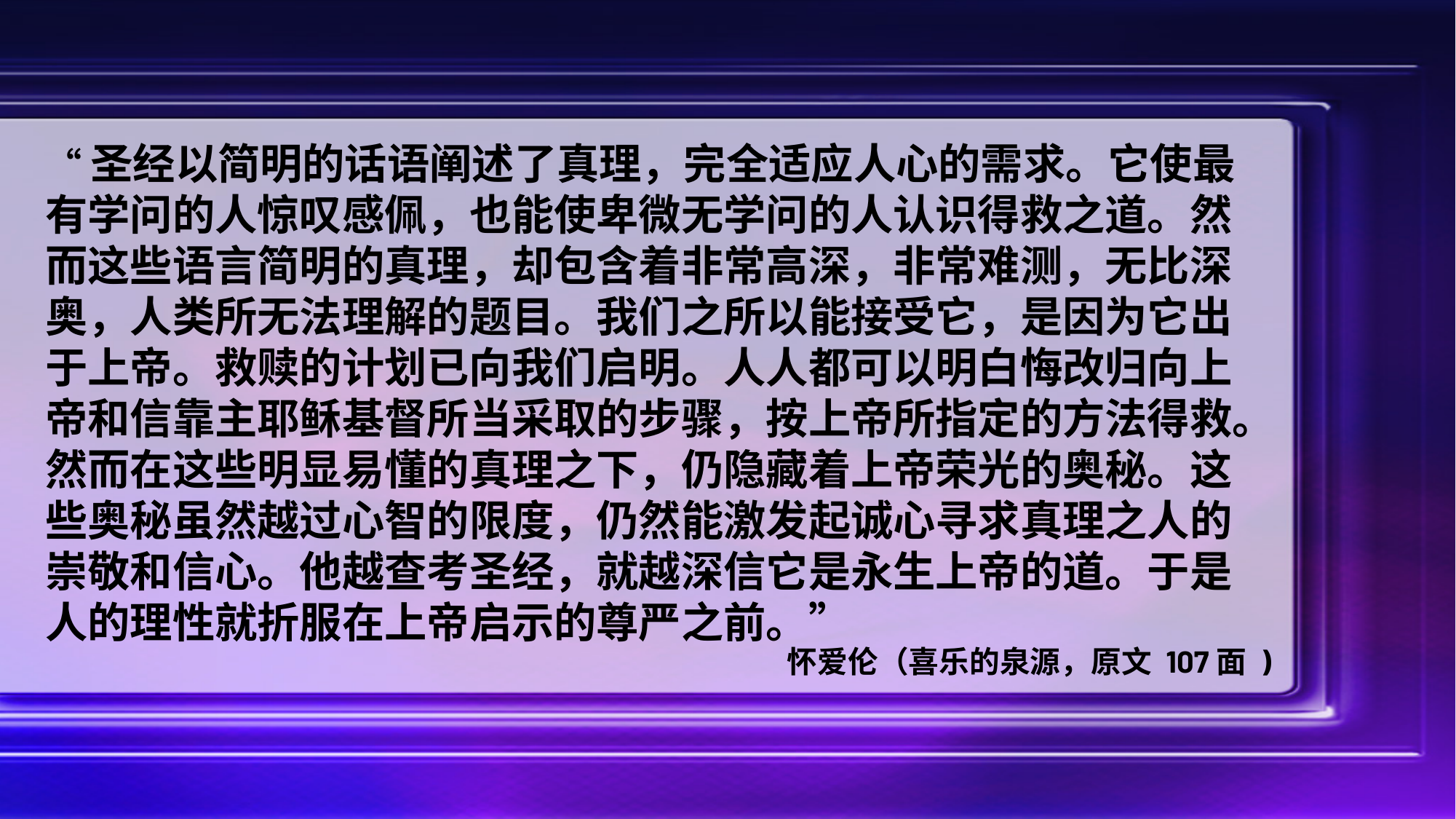

“圣经以简明的话语阐述了真理，完全适应人心的需求。它使最有学问的人惊叹感佩，也能使卑微无学问的人认识得救之道。然而这些语言简明的真理，却包含着非常高深，非常难测，无比深奥，人类所无法理解的题目。我们之所以能接受它，是因为它出于上帝。救赎的计划已向我们启明。人人都可以明白悔改归向上帝和信靠主耶稣基督所当采取的步骤，按上帝所指定的方法得救。然而在这些明显易懂的真理之下，仍隐藏着上帝荣光的奥秘。这些奥秘虽然越过心智的限度，仍然能激发起诚心寻求真理之人的崇敬和信心。他越查考圣经，就越深信它是永生上帝的道。于是人的理性就折服在上帝启示的尊严之前。”
怀爱伦（喜乐的泉源，原文 107面 )